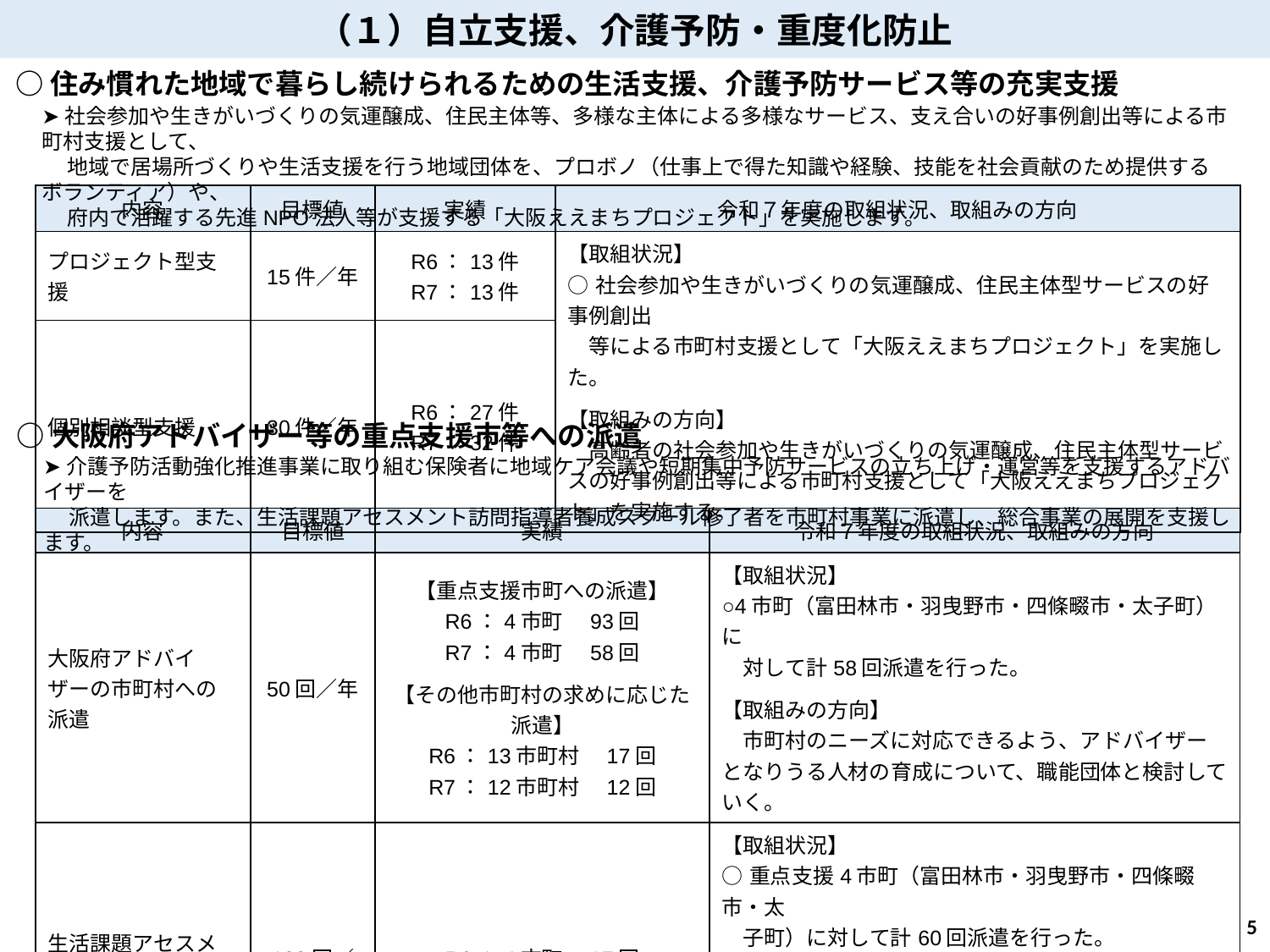

（１）自立支援、介護予防・重度化防止
○住み慣れた地域で暮らし続けられるための生活支援、介護予防サービス等の充実支援
➤社会参加や生きがいづくりの気運醸成、住民主体等、多様な主体による多様なサービス、支え合いの好事例創出等による市町村支援として、
　 地域で居場所づくりや生活支援を行う地域団体を、プロボノ（仕事上で得た知識や経験、技能を社会貢献のため提供するボランティア）や、
　 府内で活躍する先進NPO法人等が支援する「大阪ええまちプロジェクト」を実施します。
| 内容 | 目標値 | 実績 | 令和７年度の取組状況、取組みの方向 |
| --- | --- | --- | --- |
| プロジェクト型支援 | 15件／年 | R6：13件 R7：13件 | 【取組状況】 ○社会参加や生きがいづくりの気運醸成、住民主体型サービスの好事例創出 　等による市町村支援として「大阪ええまちプロジェクト」を実施した。 【取組みの方向】 　高齢者の社会参加や生きがいづくりの気運醸成、住民主体型サービスの好事例創出等による市町村支援として「大阪ええまちプロジェクト」を実施する。 |
| 個別相談型支援 | 30件／年 | R6：27件 R7：32件 |  |
○大阪府アドバイザー等の重点支援市等への派遣
➤介護予防活動強化推進事業に取り組む保険者に地域ケア会議や短期集中予防サービスの立ち上げ・運営等を支援するアドバイザーを
　 派遣します。また、生活課題アセスメント訪問指導者養成スクール修了者を市町村事業に派遣し、総合事業の展開を支援します。
| 内容 | 目標値 | 実績 | 令和７年度の取組状況、取組みの方向 |
| --- | --- | --- | --- |
| 大阪府アドバイザーの市町村への派遣 | 50回／年 | 【重点支援市町への派遣】 R6：4市町　93回 R7：4市町　58回 【その他市町村の求めに応じた派遣】 R6：13市町村　17回 R7：12市町村　12回 | 【取組状況】 ○4市町（富田林市・羽曳野市・四條畷市・太子町）に 　対して計58回派遣を行った。 【取組みの方向】 　市町村のニーズに対応できるよう、アドバイザーとなりうる人材の育成について、職能団体と検討していく。 |
| 生活課題アセスメント訪問指導者の市町村への派遣 | 100回／年 | R6：4市町　17回 R7：4市町　60回 | 【取組状況】 ○重点支援4市町（富田林市・羽曳野市・四條畷市・太 　子町）に対して計60回派遣を行った。 【取組みの方向】 　希望市町についてアセスメント訪問指導者の活用状況の把握を行うとともに、引き続き市町村の求めに応じて安定的に専門職を派遣できる体制づくりを継続する。 |
5